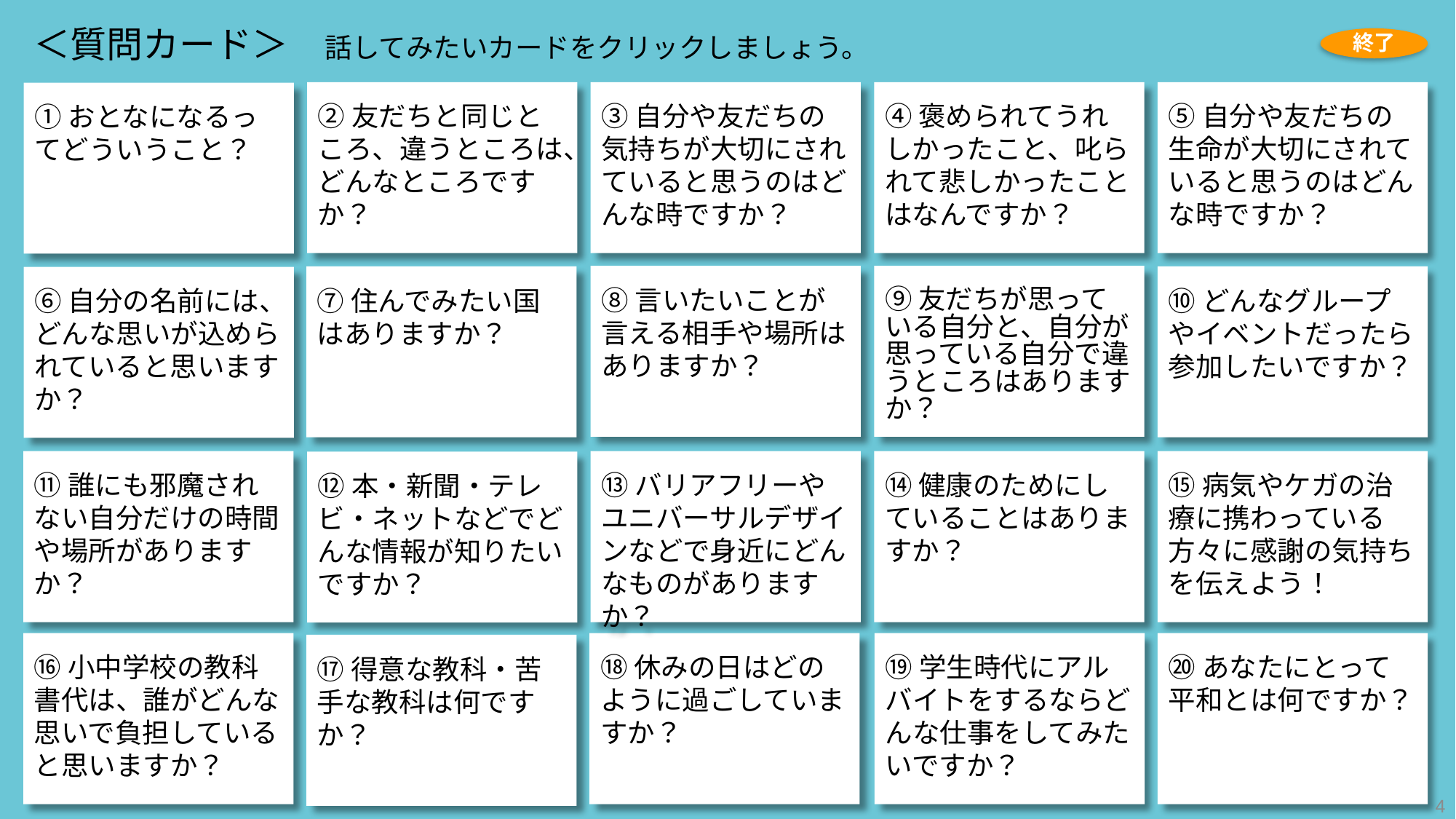

＜質問カード＞　話してみたいカードをクリックしましょう。
終了
⑤自分や友だちの生命が大切にされていると思うのはどんな時ですか？
④褒められてうれしかったこと、叱られて悲しかったことはなんですか？
②友だちと同じところ、違うところは、どんなところですか？
③自分や友だちの気持ちが大切にされていると思うのはどんな時ですか？
①おとなになるってどういうこと？
⑨友だちが思っている自分と、自分が思っている自分で違うところはありますか？
⑧言いたいことが言える相手や場所はありますか？
⑦住んでみたい国はありますか？
⑩どんなグループやイベントだったら参加したいですか？
⑥自分の名前には、どんな思いが込められていると思いますか？
⑪誰にも邪魔されない自分だけの時間や場所がありますか？
⑬バリアフリーやユニバーサルデザインなどで身近にどんなものがありますか？
⑭健康のためにしていることはありますか？
⑮病気やケガの治療に携わっている方々に感謝の気持ちを伝えよう！
⑫本・新聞・テレビ・ネットなどでどんな情報が知りたいですか？
⑯小中学校の教科書代は、誰がどんな思いで負担していると思いますか？
⑳あなたにとって平和とは何ですか？
⑲学生時代にアルバイトをするならどんな仕事をしてみたいですか？
⑱休みの日はどのように過ごしていますか？
⑰得意な教科・苦手な教科は何ですか？
4